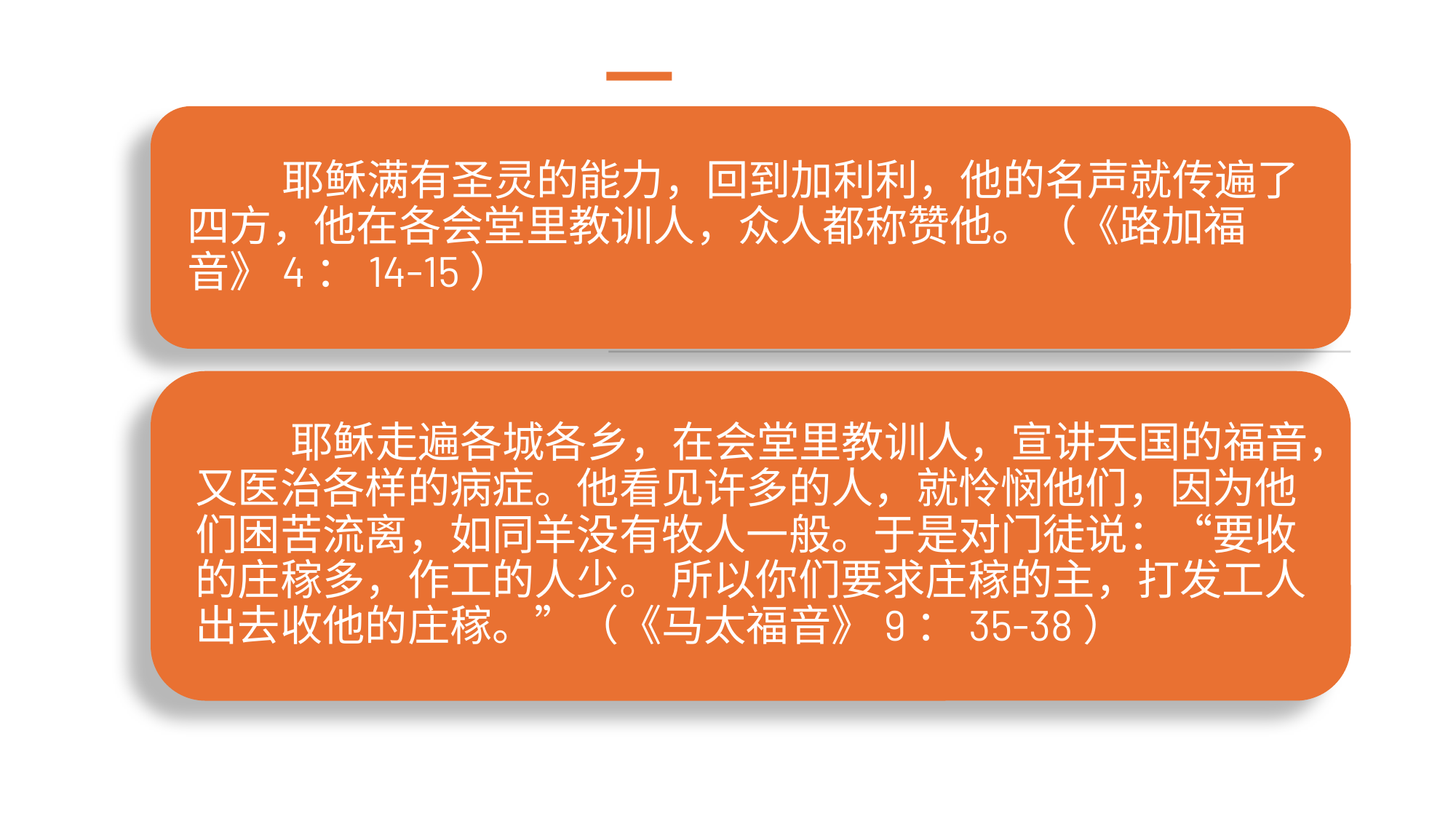

耶稣满有圣灵的能力，回到加利利，他的名声就传遍了四方，他在各会堂里教训人，众人都称赞他。（《路加福音》4：14-15）
         耶稣走遍各城各乡，在会堂里教训人，宣讲天国的福音，又医治各样的病症。他看见许多的人，就怜悯他们，因为他们困苦流离，如同羊没有牧人一般。于是对门徒说：“要收的庄稼多，作工的人少。 所以你们要求庄稼的主，打发工人出去收他的庄稼。”（《马太福音》9：35-38）
#